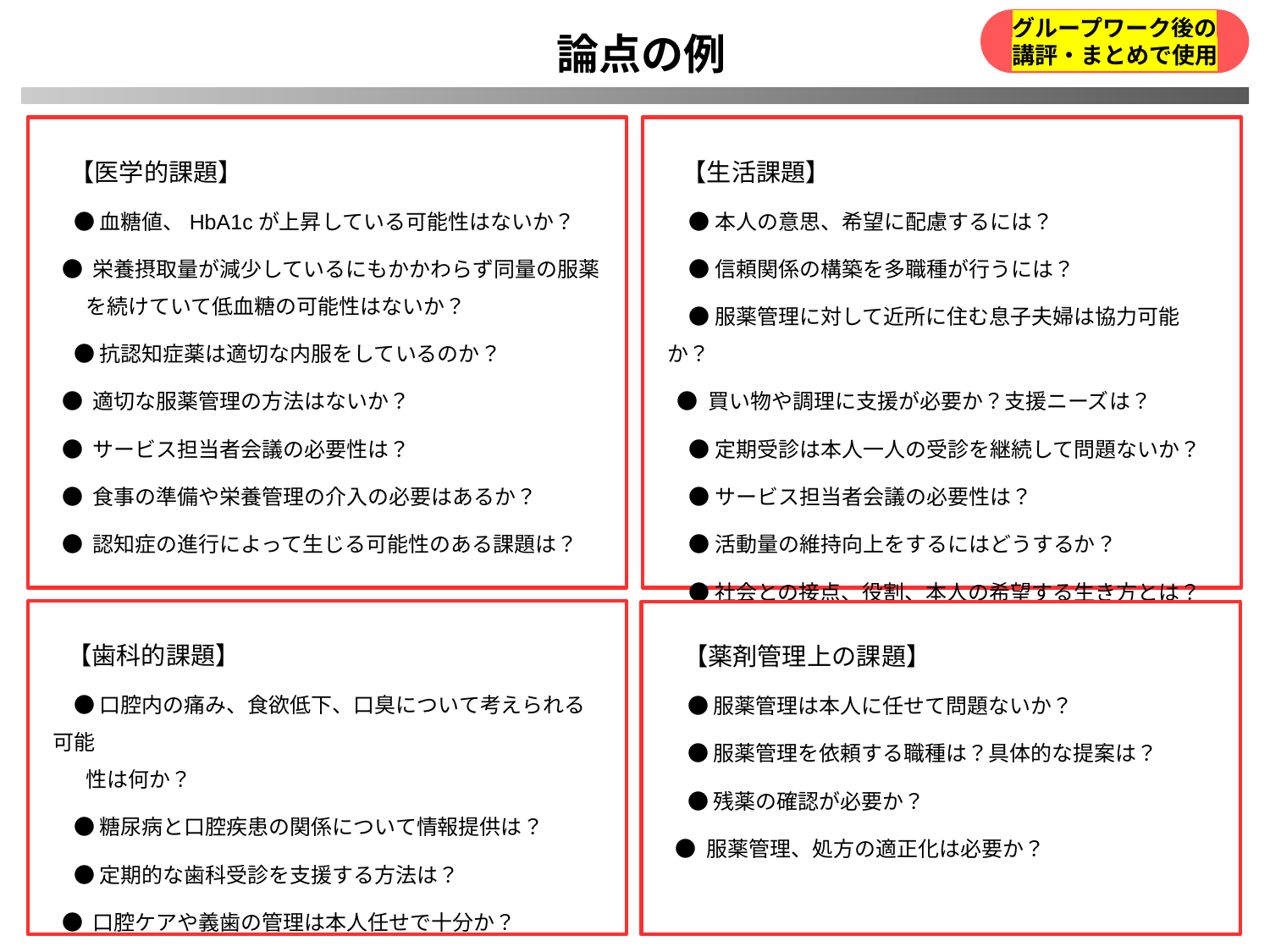

グループワーク後の
講評・まとめで使用
論点の例

  【生活課題】
　● 本人の意思、希望に配慮するには？
　● 信頼関係の構築を多職種が行うには？
　● 服薬管理に対して近所に住む息子夫婦は協力可能か？
  ● 買い物や調理に支援が必要か？支援ニーズは？
　● 定期受診は本人一人の受診を継続して問題ないか？
　● サービス担当者会議の必要性は？
　● 活動量の維持向上をするにはどうするか？
　● 社会との接点、役割、本人の希望する生き方とは？
  【医学的課題】
　● 血糖値、HbA1cが上昇している可能性はないか？
  ● 栄養摂取量が減少しているにもかかわらず同量の服薬
      を続けていて低血糖の可能性はないか？
　● 抗認知症薬は適切な内服をしているのか？
  ● 適切な服薬管理の方法はないか？
  ● サービス担当者会議の必要性は？
  ● 食事の準備や栄養管理の介入の必要はあるか？
  ● 認知症の進行によって生じる可能性のある課題は？
  【歯科的課題】
　● 口腔内の痛み、食欲低下、口臭について考えられる可能
      性は何か？
　● 糖尿病と口腔疾患の関係について情報提供は？
　● 定期的な歯科受診を支援する方法は？
  ● 口腔ケアや義歯の管理は本人任せで十分か？
  【薬剤管理上の課題】
　● 服薬管理は本人に任せて問題ないか？
　● 服薬管理を依頼する職種は？具体的な提案は？
　● 残薬の確認が必要か？
  ● 服薬管理、処方の適正化は必要か？